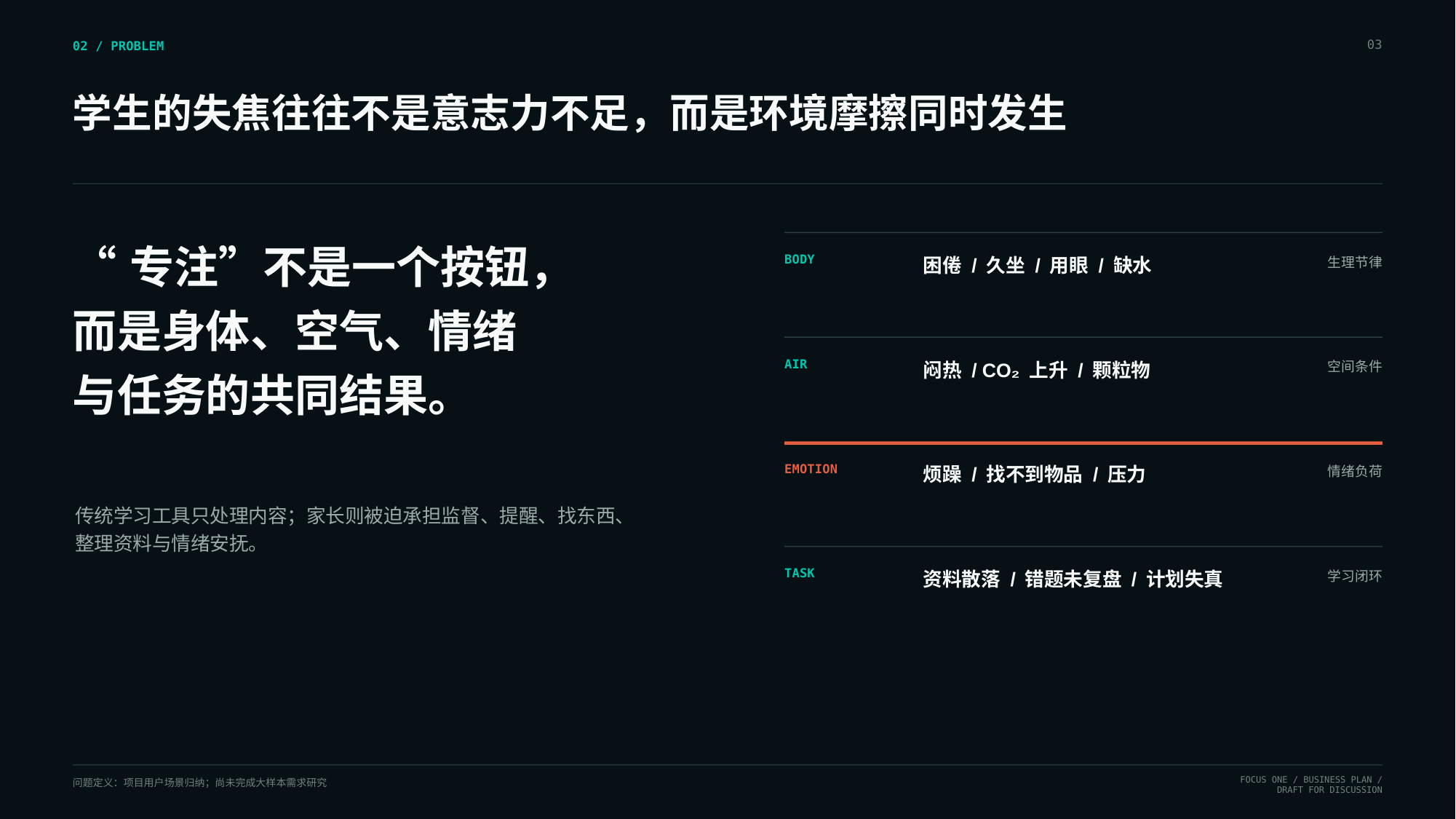

03
02 / PROBLEM
学生的失焦往往不是意志力不足，而是环境摩擦同时发生

“专注”不是一个按钮，
而是身体、空气、情绪
与任务的共同结果。

困倦 / 久坐 / 用眼 / 缺水
生理节律
BODY

闷热 / CO₂ 上升 / 颗粒物
空间条件
AIR

烦躁 / 找不到物品 / 压力
情绪负荷
EMOTION
传统学习工具只处理内容；家长则被迫承担监督、提醒、找东西、整理资料与情绪安抚。

资料散落 / 错题未复盘 / 计划失真
学习闭环
TASK

问题定义：项目用户场景归纳；尚未完成大样本需求研究
FOCUS ONE / BUSINESS PLAN / DRAFT FOR DISCUSSION